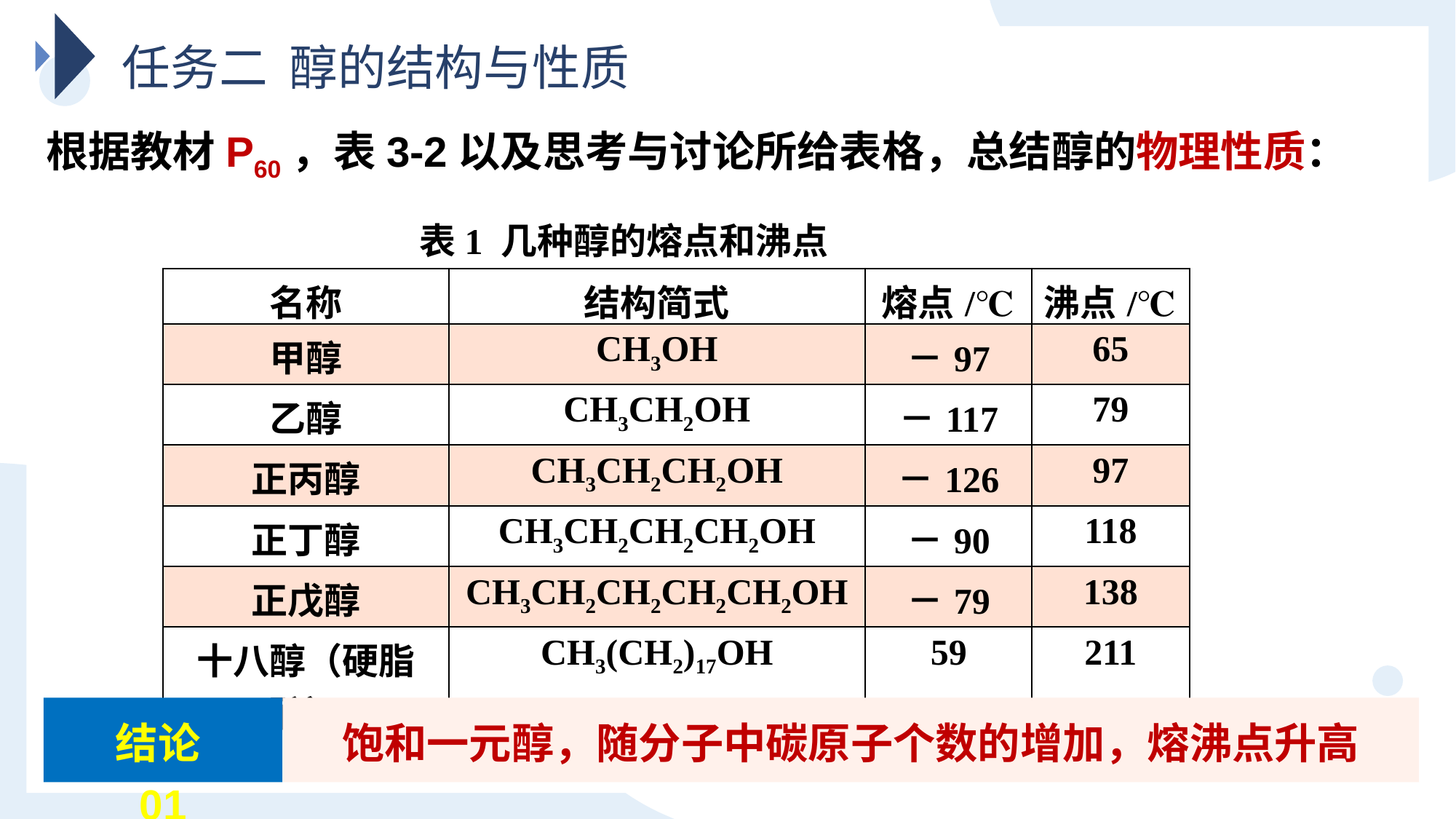

任务二  醇的结构与性质

根据教材P60，表3-2以及思考与讨论所给表格，总结醇的物理性质：
表1 几种醇的熔点和沸点
| 名称 | 结构简式 | 熔点/℃ | 沸点/℃ |
| --- | --- | --- | --- |
| 甲醇 | CH3OH | －97 | 65 |
| 乙醇 | CH3CH2OH | －117 | 79 |
| 正丙醇 | CH3CH2CH2OH | －126 | 97 |
| 正丁醇 | CH3CH2CH2CH2OH | －90 | 118 |
| 正戊醇 | CH3CH2CH2CH2CH2OH | －79 | 138 |
| 十八醇（硬脂醇） | CH3(CH2)17OH | 59 | 211 |

结论01
饱和一元醇，随分子中碳原子个数的增加，熔沸点升高